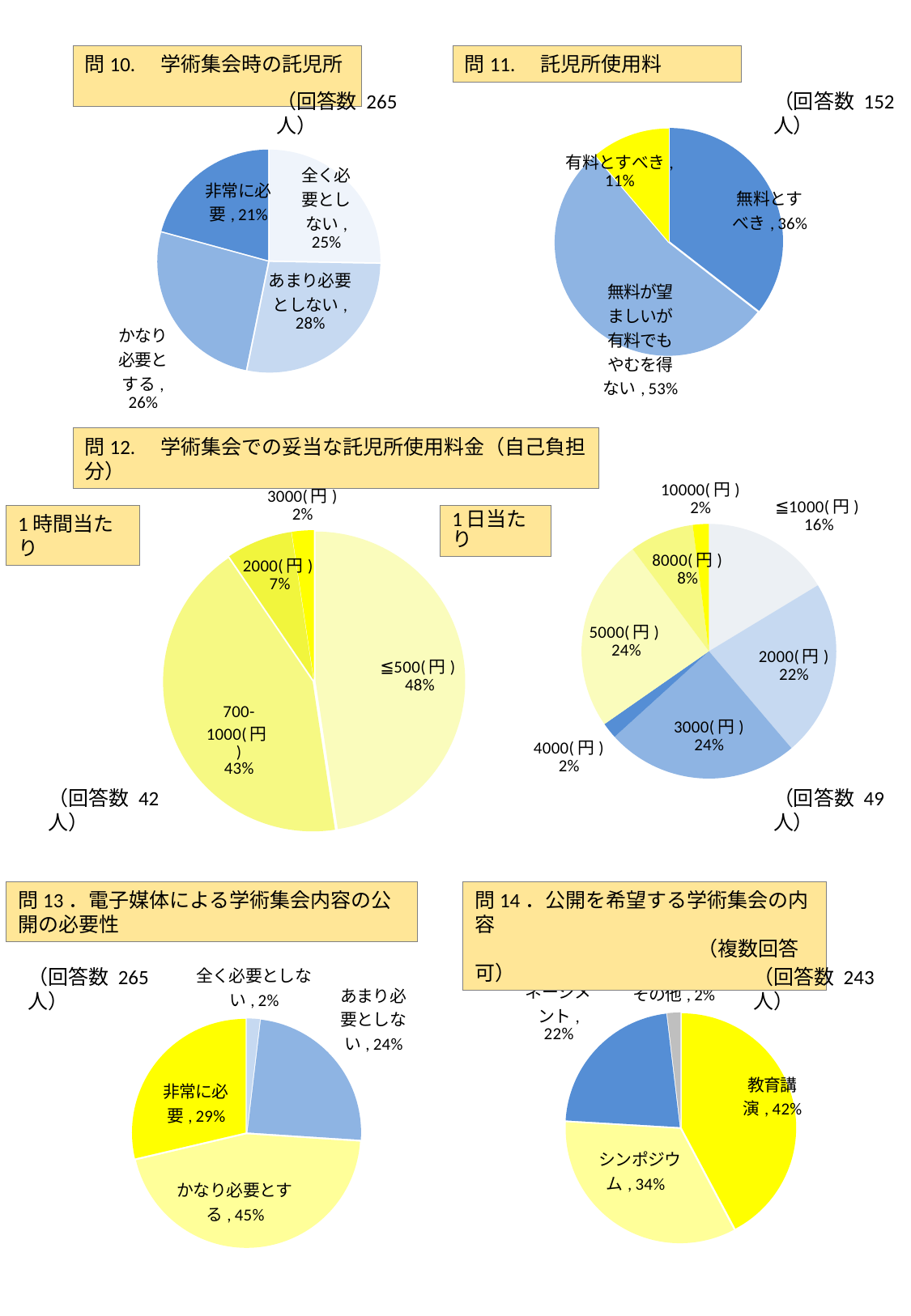

問11.　託児所使用料
問10.　学術集会時の託児所

### Chart

| Category |  |
|---|---|
| a. 無料とすべき | 54.0 |
| b. 無料が望ましいが有料でもやむを得ない | 81.0 |
| c. 有料とすべき | 17.0 |
（回答数 152人）
（回答数 265人）

### Chart

| Category | ポイント数 |
|---|---|
| a. 全く必要としない | 67.0 |
| b. あまり必要としない | 74.0 |
| c. かなり必要とする | 69.0 |
| d. 非常に必要 | 55.0 |
問12.　学術集会での妥当な託児所使用料金（自己負担分）

### Chart

| Category | 人数（人） |
|---|---|
| ≦1000 | 8.0 |
| 1001-2000 | 11.0 |
| 2001-3000 | 12.0 |
| 3001-4000 | 1.0 |
| 4001-5000 | 12.0 |
| 5001-6000 | 0.0 |
| 6001-7000 | 0.0 |
| 7001-8000 | 4.0 |
| 8001-9000 | 0.0 |
| 9001-10000 | 1.0 |

### Chart

| Category | 人数(人) |
|---|---|
| ≦500 | 20.0 |
| 501-1000 | 18.0 |
| 1001-2000 | 3.0 |
| 2001-3000 | 1.0 |
1時間当たり
（回答数 49人）
（回答数 42人）
問14．公開を希望する学術集会の内容 　　　　　　　　　　　　　　　　　　　　　　　　　　（複数回答可）
問13．電子媒体による学術集会内容の公開の必要性

### Chart

| Category |  |
|---|---|
| a. 教育講演 | 179.0 |
| b. シンポジウム | 143.0 |
| c. リスクマネージメント | 94.0 |
| d.その他 | 8.0 |

### Chart

| Category | ポイント数 |
|---|---|
| a. 全く必要としない | 5.0 |
| b. あまり必要としない | 64.0 |
| c. かなり必要とする | 120.0 |
| d. 非常に必要 | 76.0 |
（回答数 243人）
（回答数 265人）